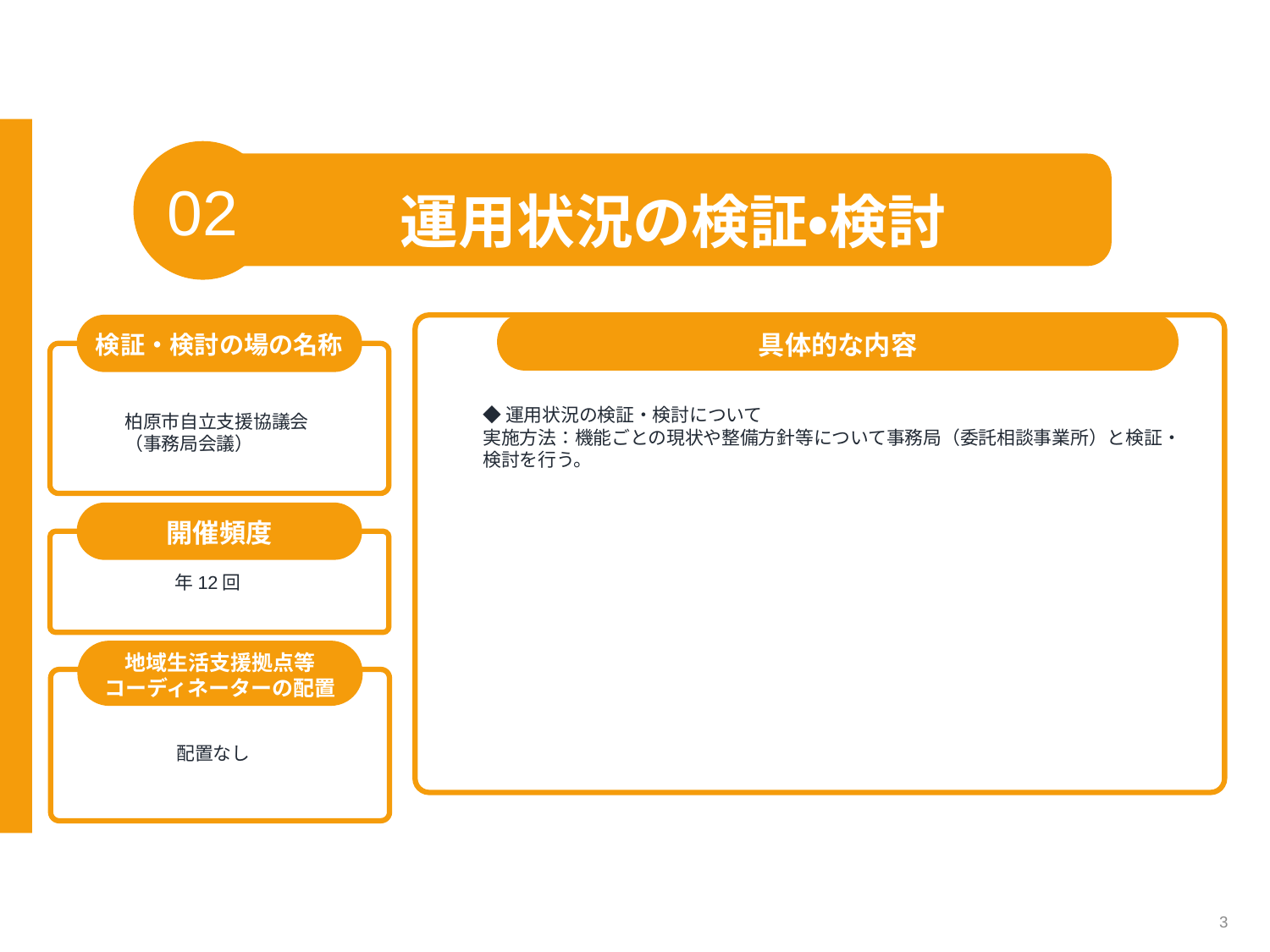

02

運用状況の検証・検討
具体的な内容
検証・検討の場の名称

◆運用状況の検証・検討について
実施方法：機能ごとの現状や整備方針等について事務局（委託相談事業所）と検証・検討を行う。

　　柏原市自立支援協議会
　　（事務局会議）
開催頻度

　　　　　年12回

地域生活支援拠点等
コーディネーターの配置

　　　　　配置なし
3